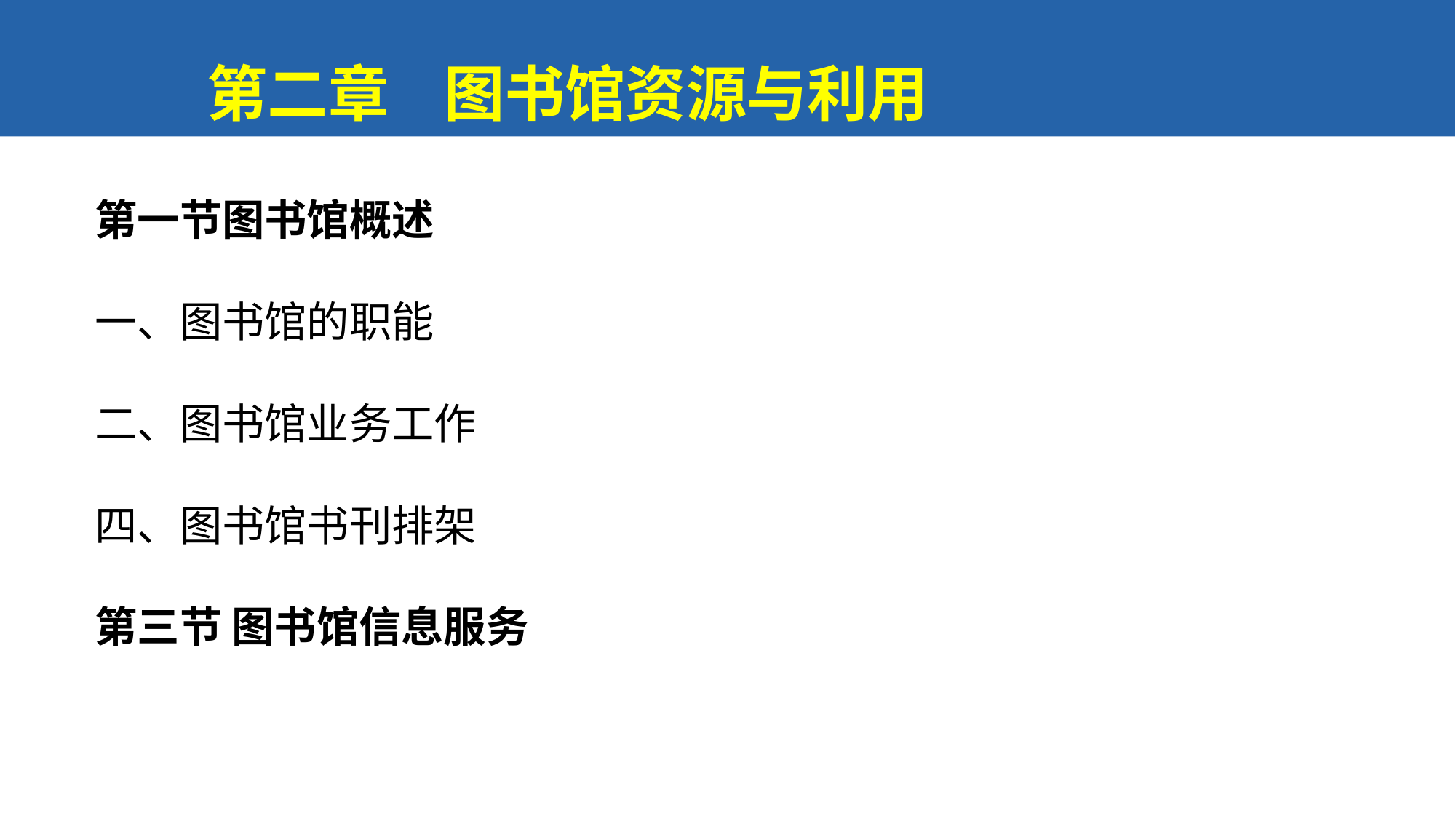

第二章    图书馆资源与利用
第一节图书馆概述
一、图书馆的职能
二、图书馆业务工作
四、图书馆书刊排架
第三节 图书馆信息服务